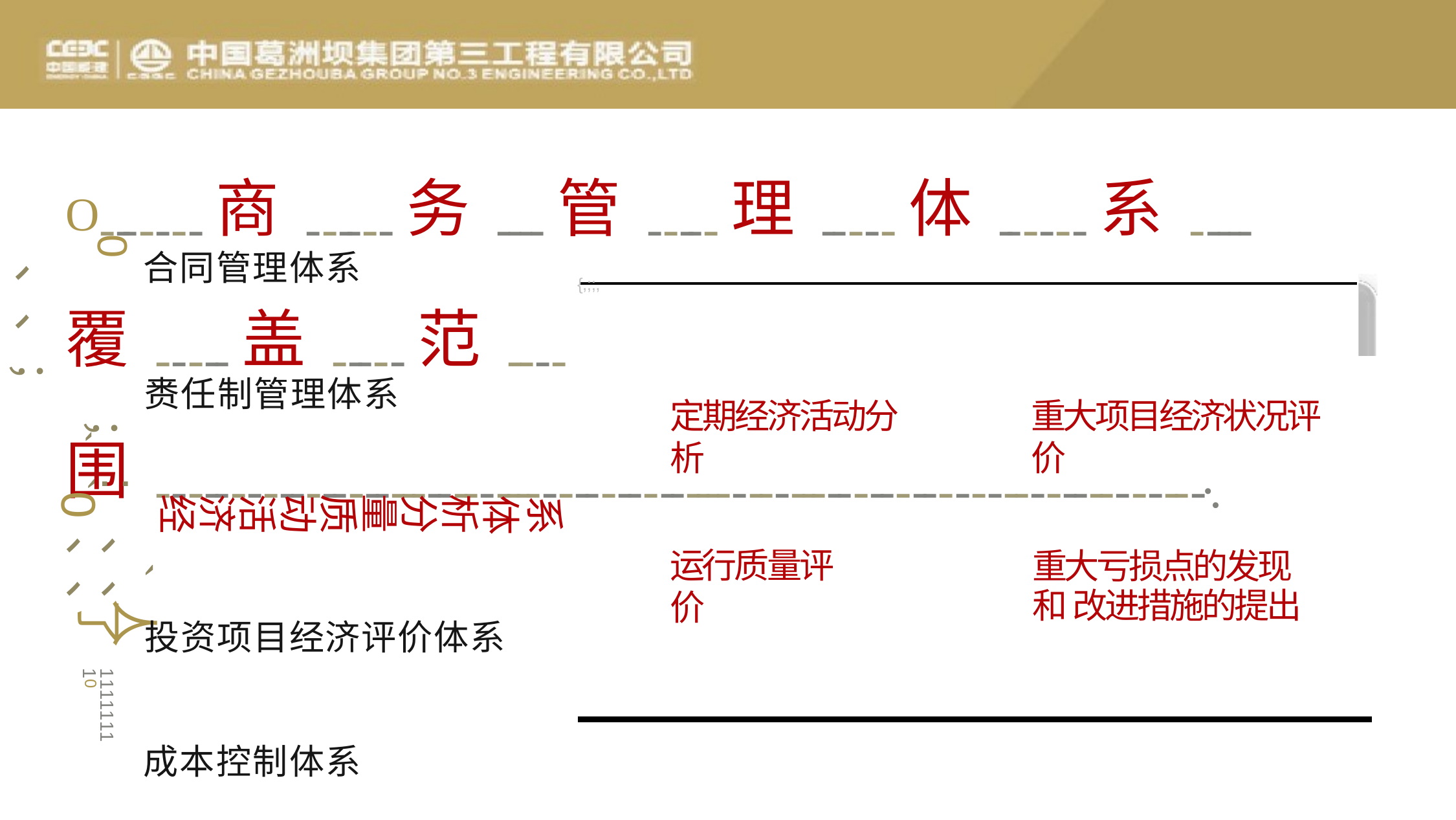

# O-------商------务----管-----理-----体------系-----覆-----盖-----范----围---------------------------------------------------------------------------·.
0 、、；人Y
合同管理体系
{,;;,

赉任制管理体系
定期经济活动分析
重大项目经济状况评价
；:｀`0
系
体析分量质动活济经
、、
运行质量评价
重大亏损点的发现和 改进措施的提出
`
、、
人了
投资项目经济评价体系

成本控制体系
111111110